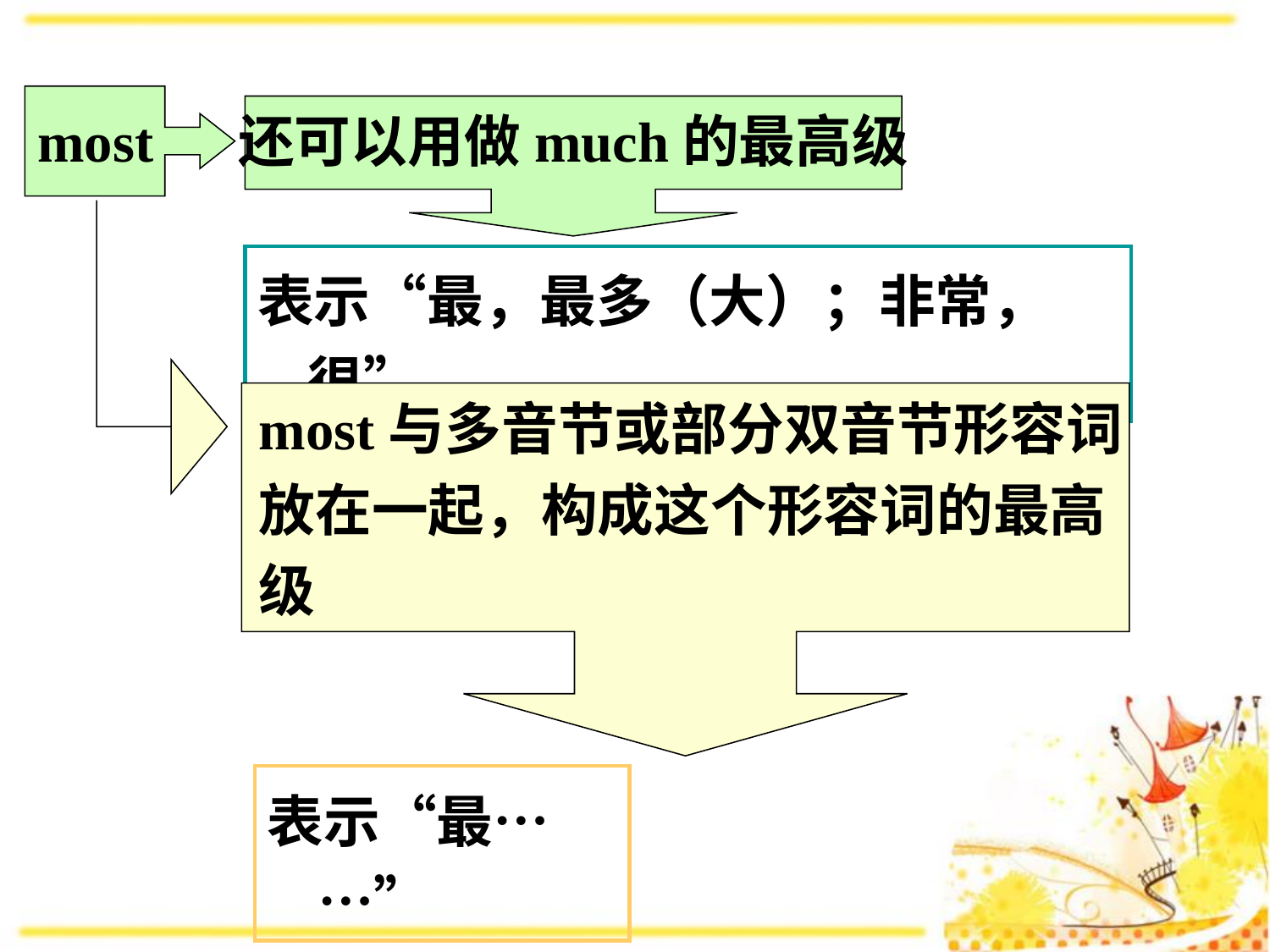

most

还可以用做much的最高级
表示“最，最多（大）；非常，很”

most与多音节或部分双音节形容词
放在一起，构成这个形容词的最高级

表示“最……”